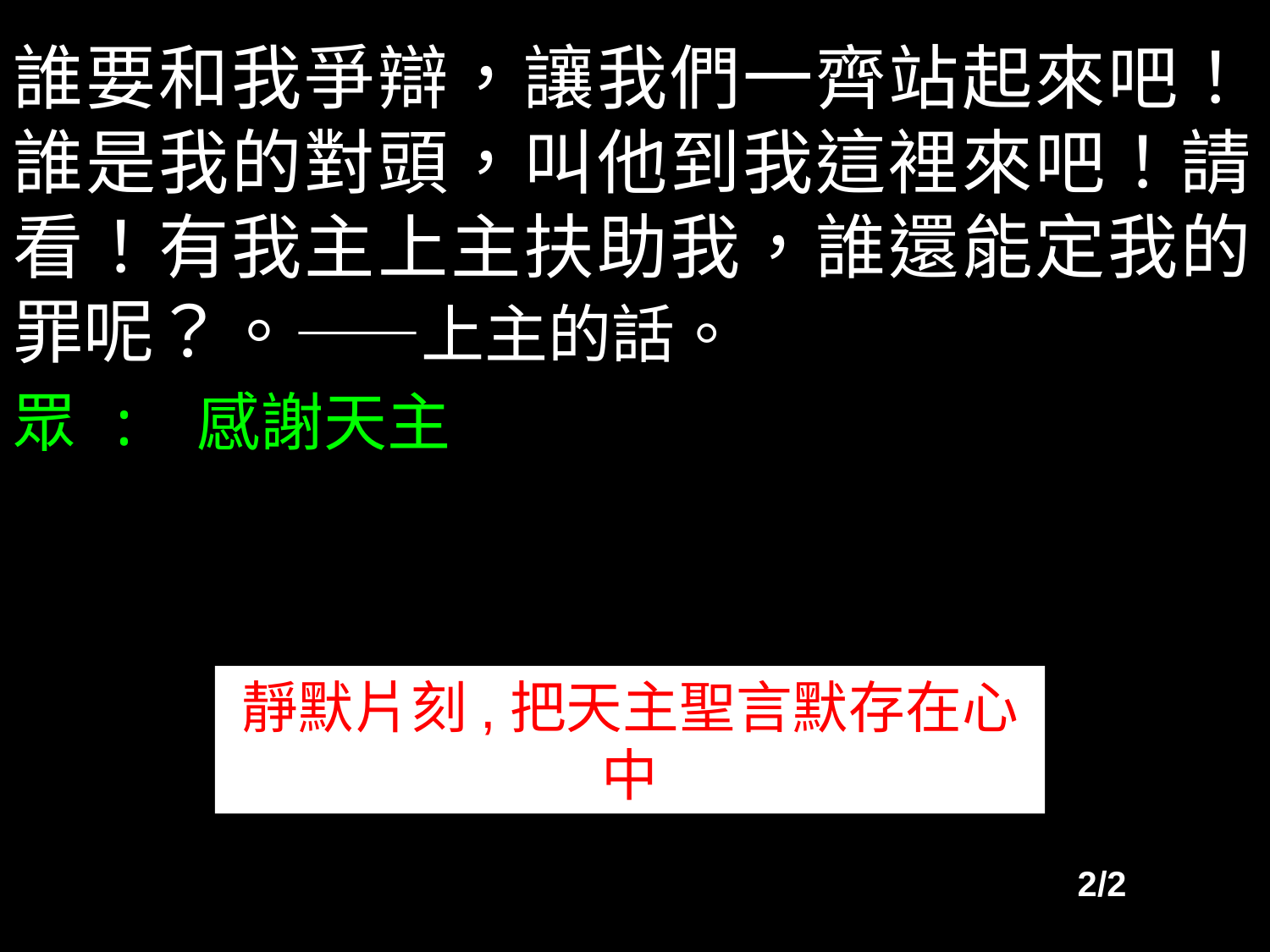

誰要和我爭辯，讓我們一齊站起來吧！誰是我的對頭，叫他到我這裡來吧！請看！有我主上主扶助我，誰還能定我的罪呢？。——上主的話。
眾 : 感謝天主

靜默片刻,把天主聖言默存在心中
2/2